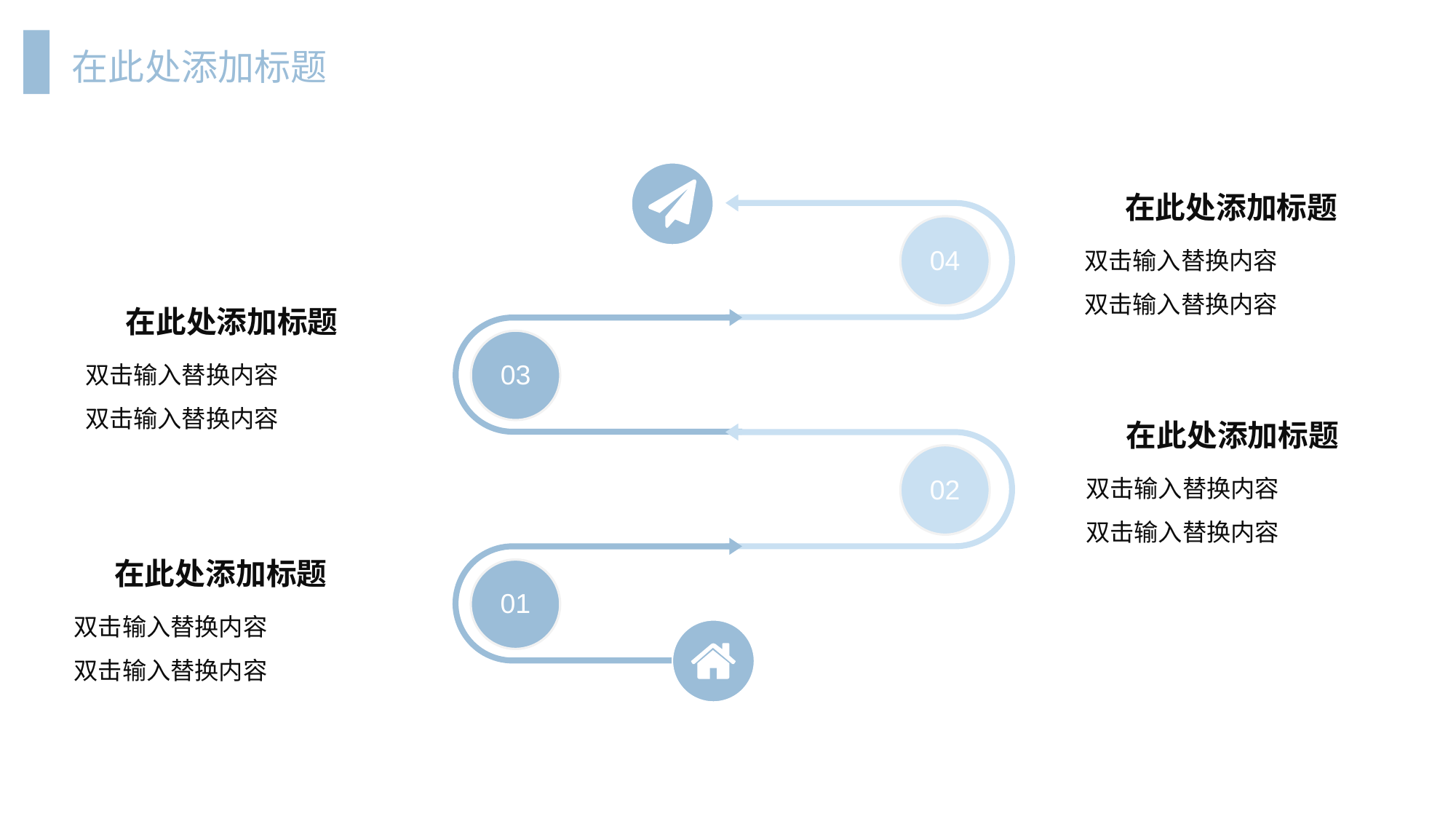

在此处添加标题

04
03
02
01

 在此处添加标题
双击输入替换内容
双击输入替换内容
 在此处添加标题
双击输入替换内容
双击输入替换内容
 在此处添加标题
双击输入替换内容
双击输入替换内容
 在此处添加标题
双击输入替换内容
双击输入替换内容